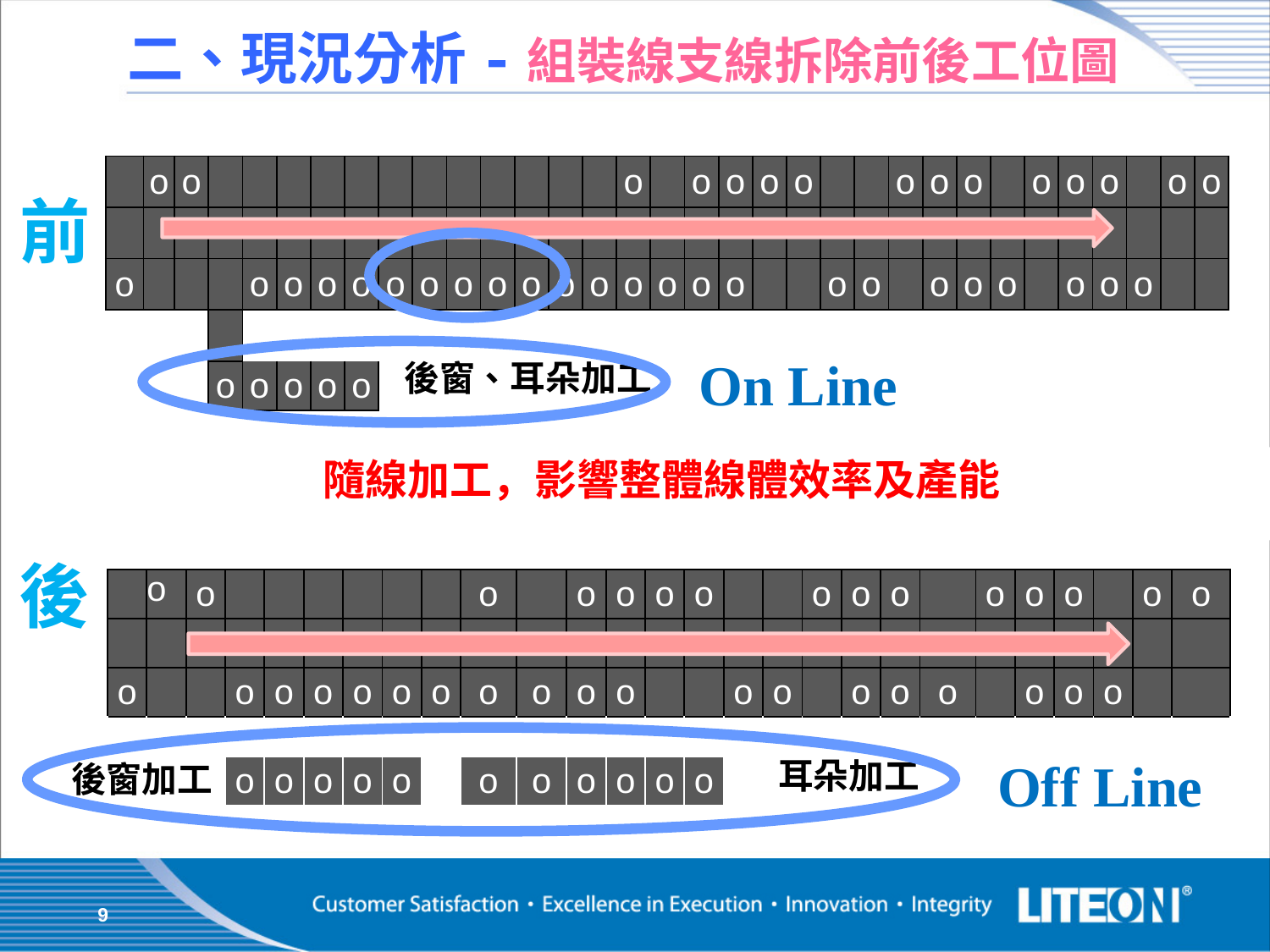

# 二、現況分析-組裝線支線拆除前後工位圖
|  | o | o |  |  |  |  |  |  |  |  |  |  |  |  | o |  | o | o | o | o |  |  | o | o | o |  | o | o | o |  | o | o |
| --- | --- | --- | --- | --- | --- | --- | --- | --- | --- | --- | --- | --- | --- | --- | --- | --- | --- | --- | --- | --- | --- | --- | --- | --- | --- | --- | --- | --- | --- | --- | --- | --- |
|  |  |  |  |  |  |  |  |  |  |  |  |  |  |  |  |  |  |  |  |  |  |  |  |  |  |  |  |  |  |  |  |  |
| o |  |  |  | o | o | o | o | o | o | o | o | o | o | o | o | o | o | o |  |  | o | o |  | o | o | o |  | o | o | o |  |  |
|  |  |  |  |  |  |  |  |  |  |  |  |  |  |  |  |  |  |  |  |  |  |  |  |  |  |  |  |  |  |  |  |  |
|  |  |  | o | o | o | o | o |  |  |  |  |  |  |  |  |  |  |  |  |  |  |  |  |  |  |  |  |  |  |  |  |  |
前

On Line
後窗、耳朵加工
隨線加工，影響整體線體效率及產能
後
|  | o | o |  |  |  |  |  |  | o |  | o | o | o | o |  |  | o | o | o |  | o | o | o |  | o | o |
| --- | --- | --- | --- | --- | --- | --- | --- | --- | --- | --- | --- | --- | --- | --- | --- | --- | --- | --- | --- | --- | --- | --- | --- | --- | --- | --- |
|  |  |  |  |  |  |  |  |  |  |  |  |  |  |  |  |  |  |  |  |  |  |  |  |  |  |  |
| o |  |  | o | o | o | o | o | o | o | o | o | o |  |  | o | o |  | o | o | o |  | o | o | o |  |  |
|  |  |  |  |  |  |  |  |  |  |  |  |  |  |  |  |  |  |  |  |  |  |  |  |  |  |  |
|  |  |  | o | o | o | o | o |  | o | o | o | o | o | o |  |  |  |  |  |  |  |  |  |  |  |  |

Off Line
耳朵加工
後窗加工
9